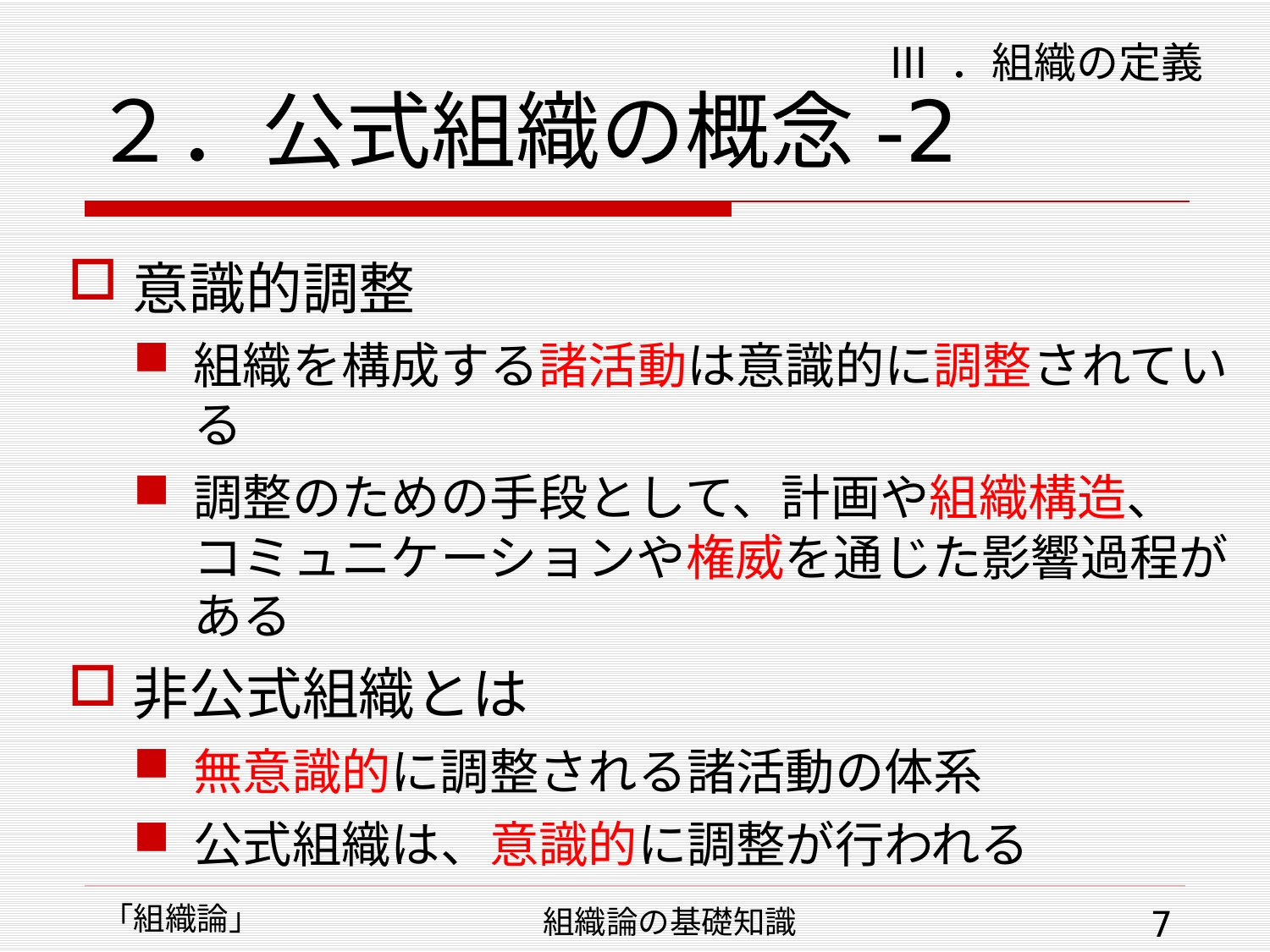

# ２．公式組織の概念-2
Ⅲ ．組織の定義
意識的調整
組織を構成する諸活動は意識的に調整されている
調整のための手段として、計画や組織構造、
コミュニケーションや権威を通じた影響過程がある
非公式組織とは
無意識的に調整される諸活動の体系
公式組織は、意識的に調整が行われる
「組織論」
組織論の基礎知識
7